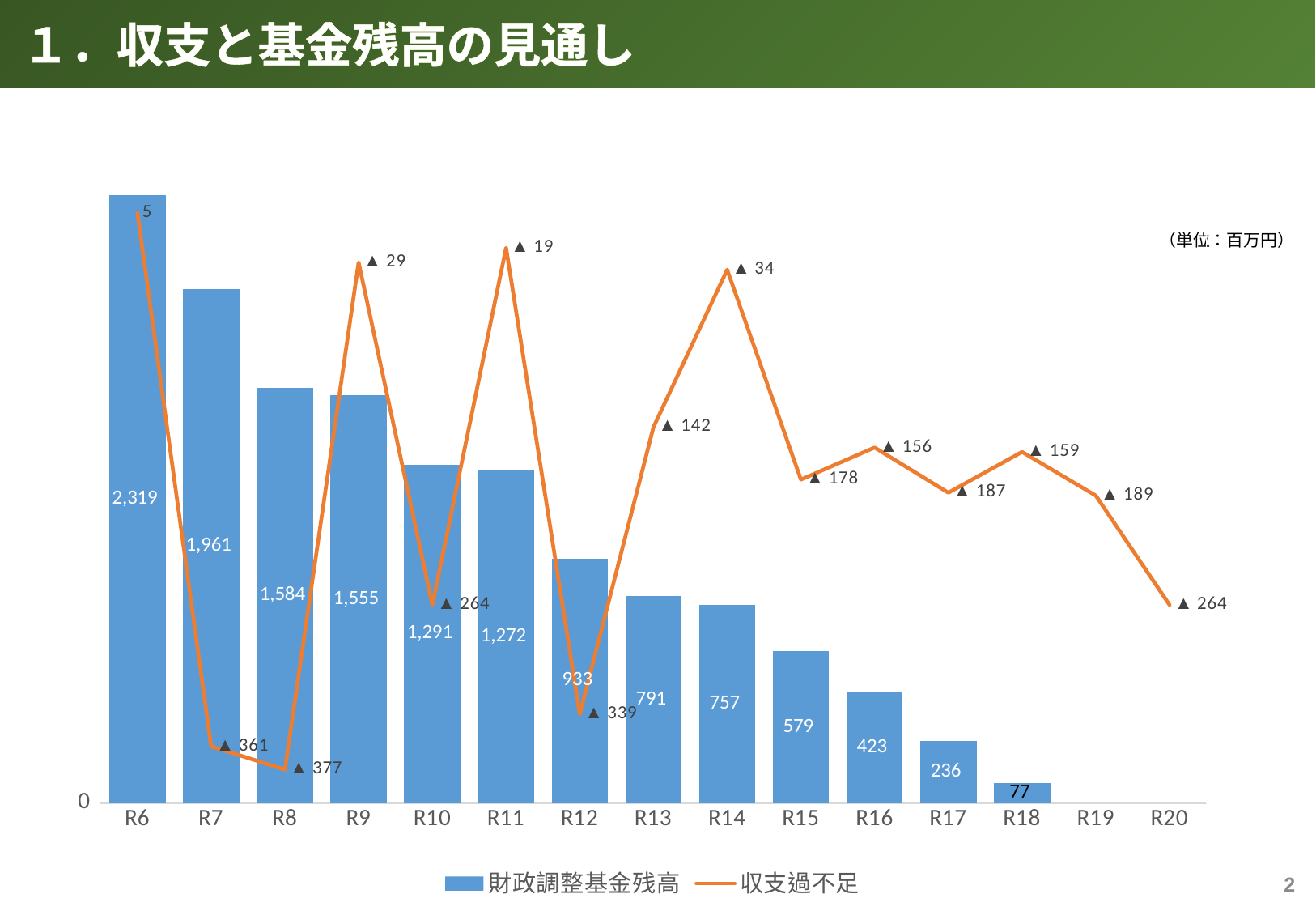

１．収支と基金残高の見通し

### Chart

| Category |  |  |
|---|---|---|
| R6 | 2319.0 | 5.0 |
| R7 | 1961.0 | -361.0 |
| R8 | 1584.0 | -377.0 |
| R9 | 1555.0 | -29.0 |
| R10 | 1291.0 | -264.0 |
| R11 | 1272.0 | -19.0 |
| R12 | 933.0 | -339.0 |
| R13 | 791.0 | -142.0 |
| R14 | 757.0 | -34.0 |
| R15 | 579.0 | -178.0 |
| R16 | 423.0 | -156.0 |
| R17 | 236.0 | -187.0 |
| R18 | 77.0 | -159.0 |
| R19 | -112.0 | -189.0 |
| R20 | -376.0 | -264.0 |
（単位：百万円）
2